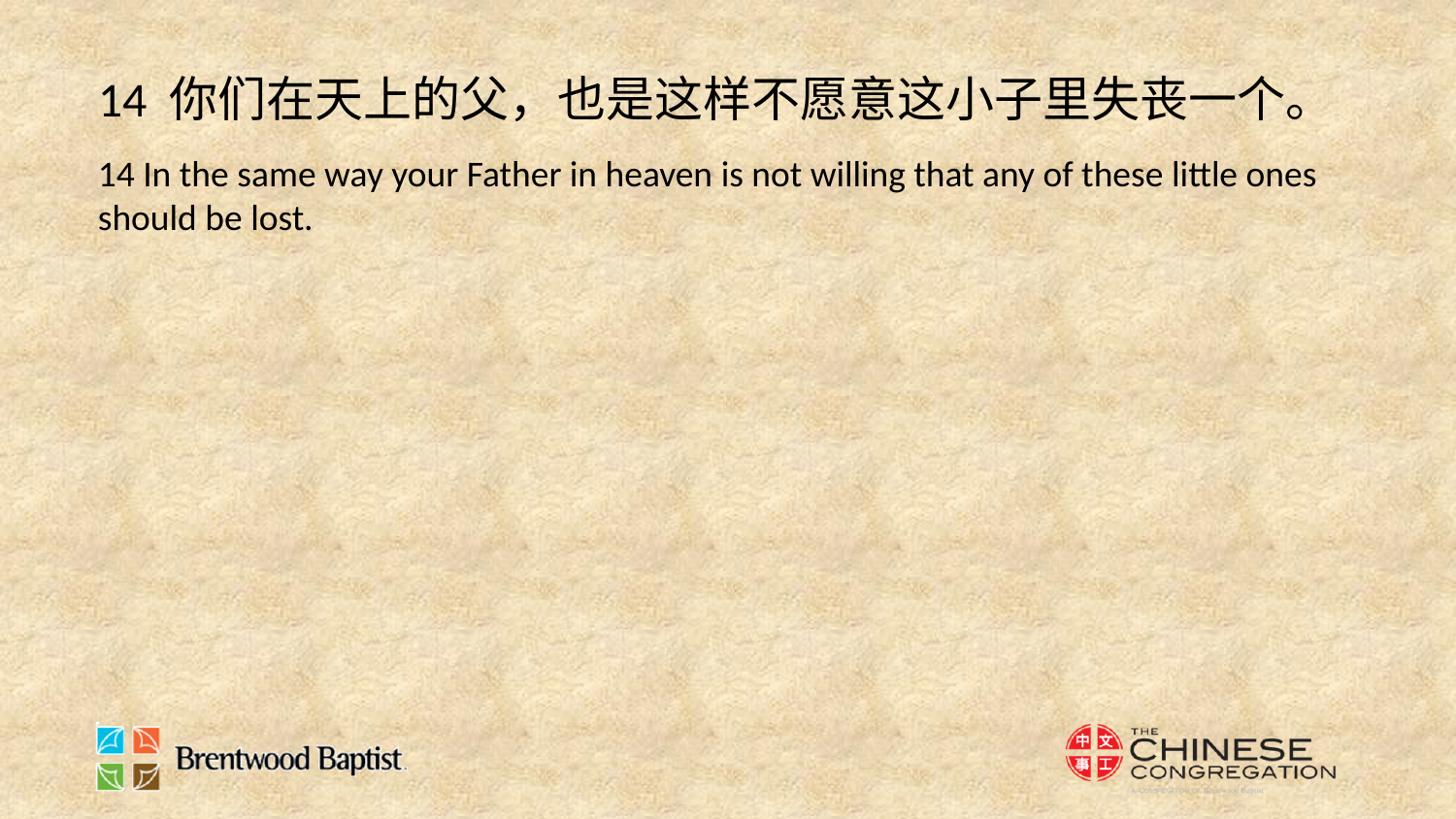

14 你们在天上的父，也是这样不愿意这小子里失丧一个。

14 In the same way your Father in heaven is not willing that any of these little ones should be lost.